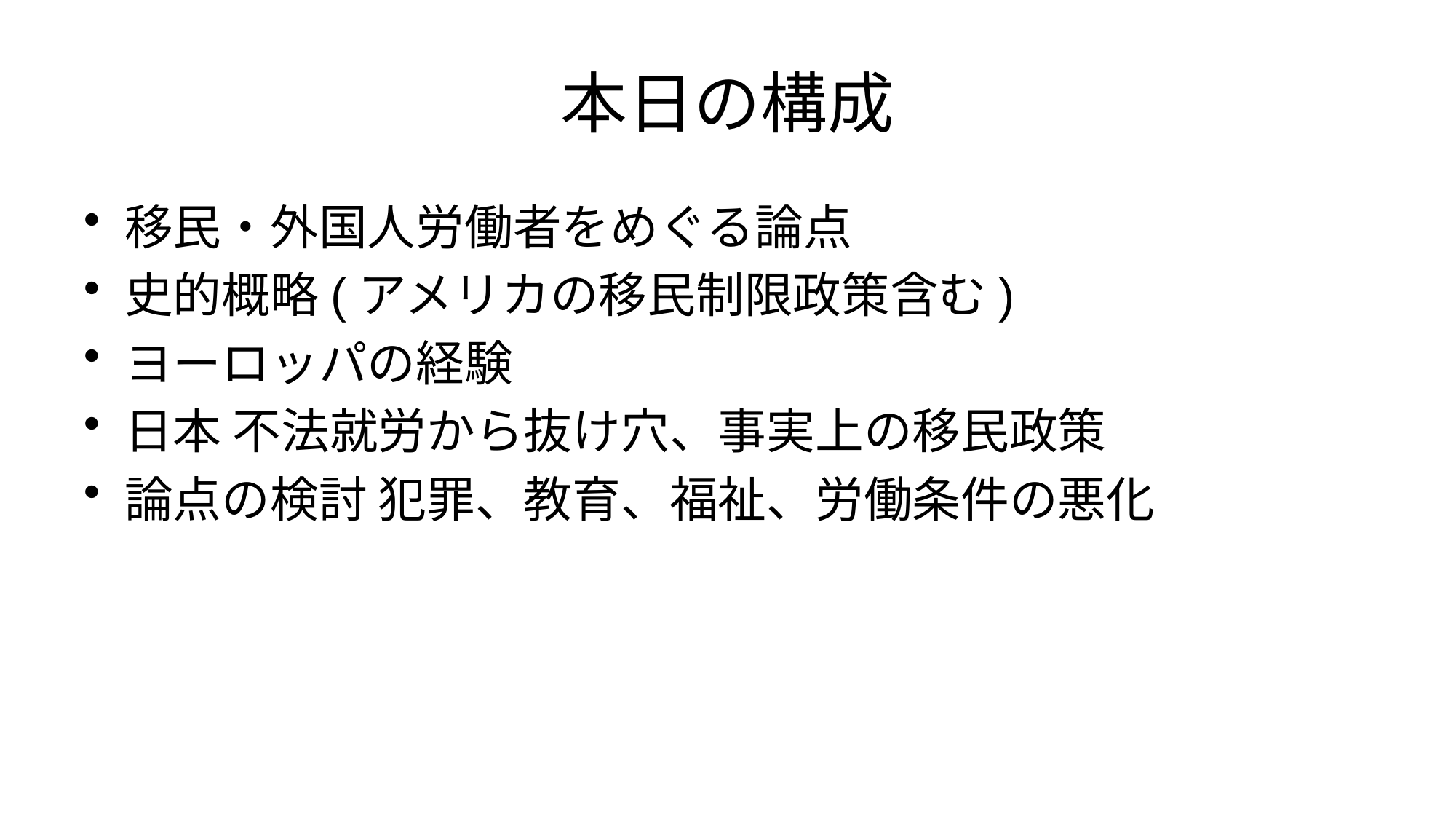

# 本日の構成
移民・外国人労働者をめぐる論点
史的概略(アメリカの移民制限政策含む)
ヨーロッパの経験
日本 不法就労から抜け穴、事実上の移民政策
論点の検討 犯罪、教育、福祉、労働条件の悪化